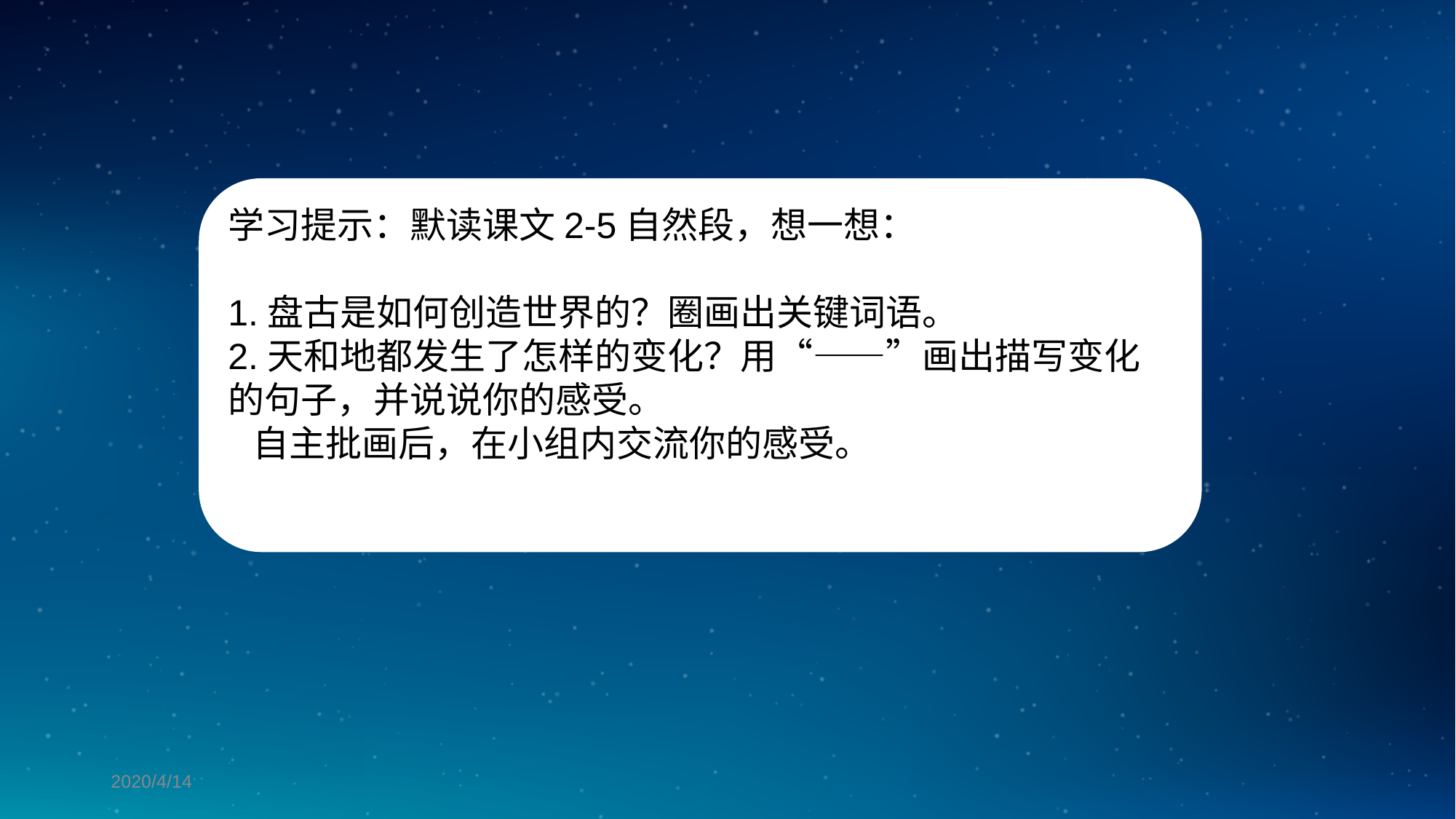

学习提示：默读课文2-5自然段，想一想：

1.盘古是如何创造世界的？圈画出关键词语。
2.天和地都发生了怎样的变化？用“——”画出描写变化的句子，并说说你的感受。
  自主批画后，在小组内交流你的感受。
2020/4/14